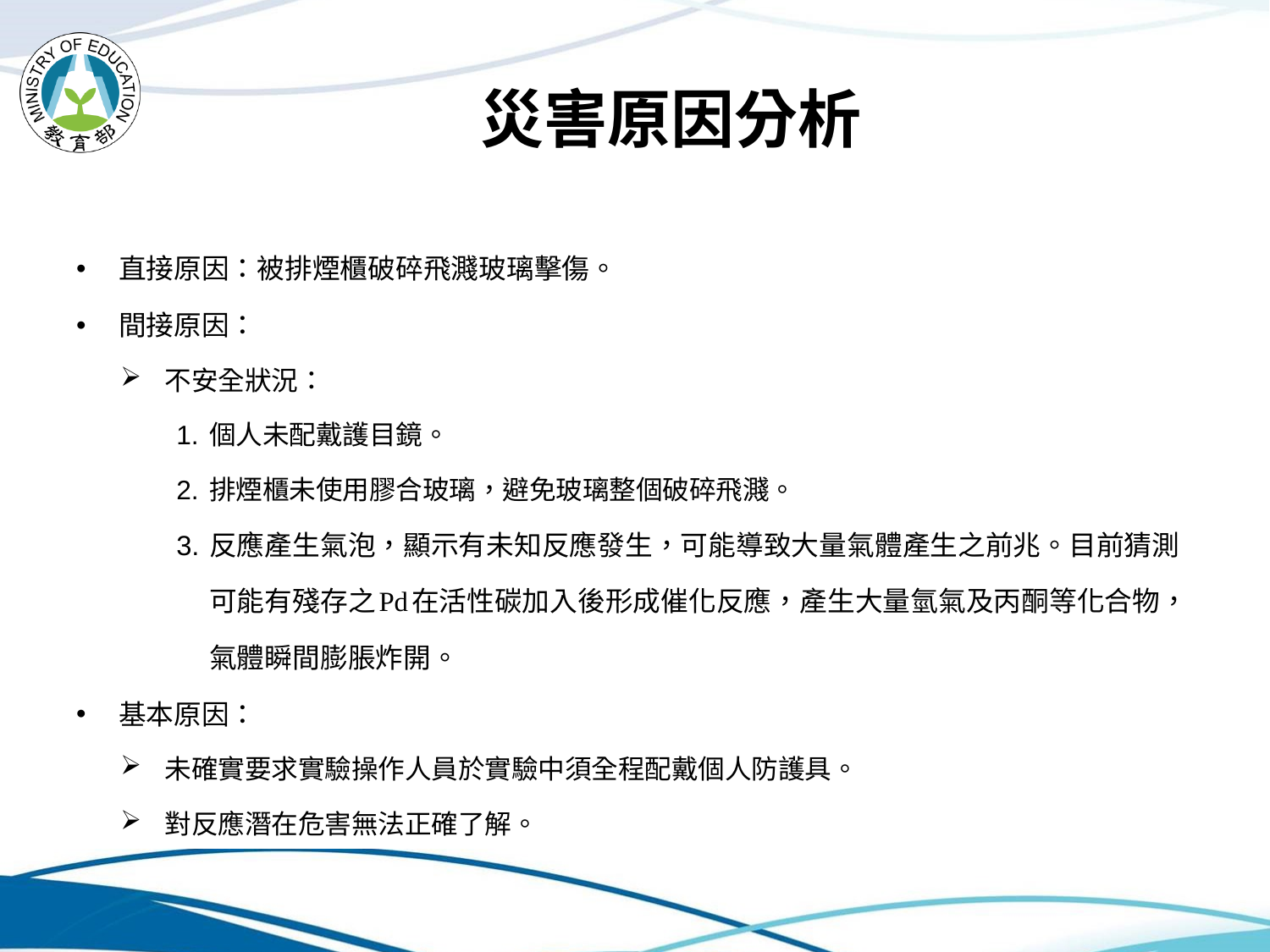

# 災害原因分析
直接原因：被排煙櫃破碎飛濺玻璃擊傷。
間接原因：
不安全狀況：
個人未配戴護目鏡。
排煙櫃未使用膠合玻璃，避免玻璃整個破碎飛濺。
反應產生氣泡，顯示有未知反應發生，可能導致大量氣體產生之前兆。目前猜測可能有殘存之Pd在活性碳加入後形成催化反應，產生大量氫氣及丙酮等化合物，氣體瞬間膨脹炸開。
基本原因：
未確實要求實驗操作人員於實驗中須全程配戴個人防護具。
對反應潛在危害無法正確了解。